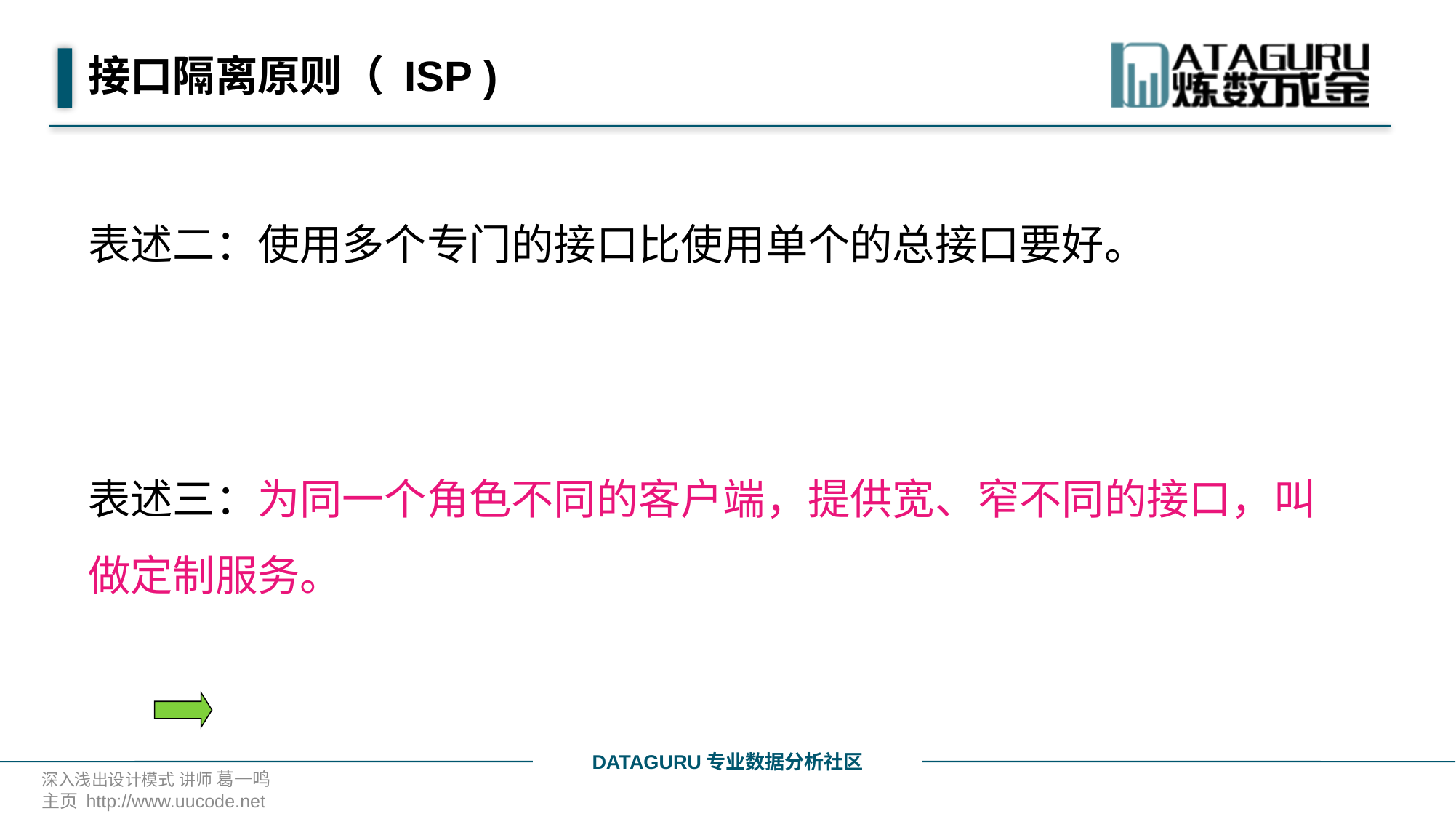

# 接口隔离原则（ ISP )
表述二：使用多个专门的接口比使用单个的总接口要好。

表述三：为同一个角色不同的客户端，提供宽、窄不同的接口，叫做定制服务。